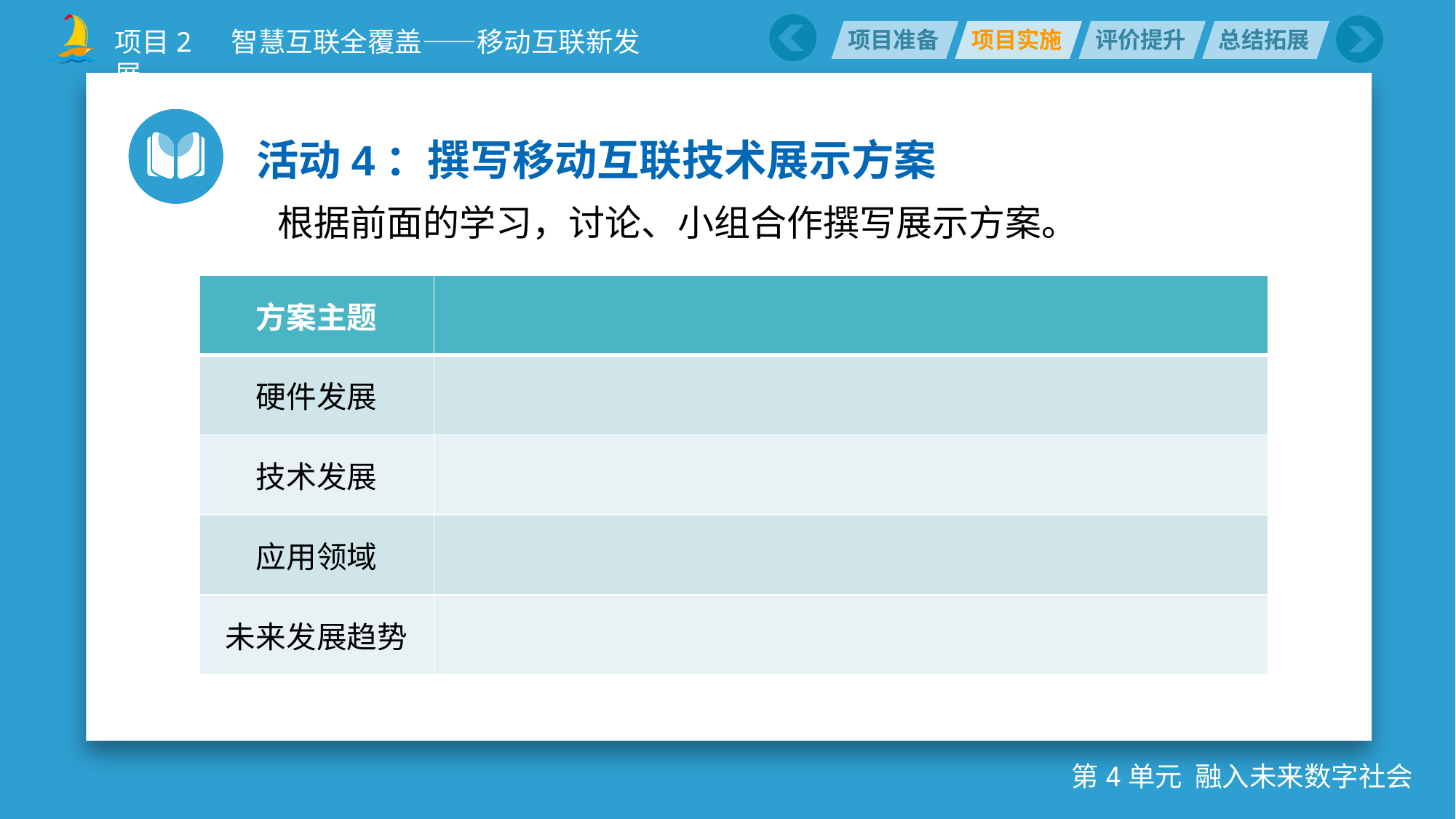

活动4：撰写移动互联技术展示方案
根据前面的学习，讨论、小组合作撰写展示方案。
| 方案主题 |  |
| --- | --- |
| 硬件发展 |  |
| 技术发展 |  |
| 应用领域 |  |
| 未来发展趋势 |  |